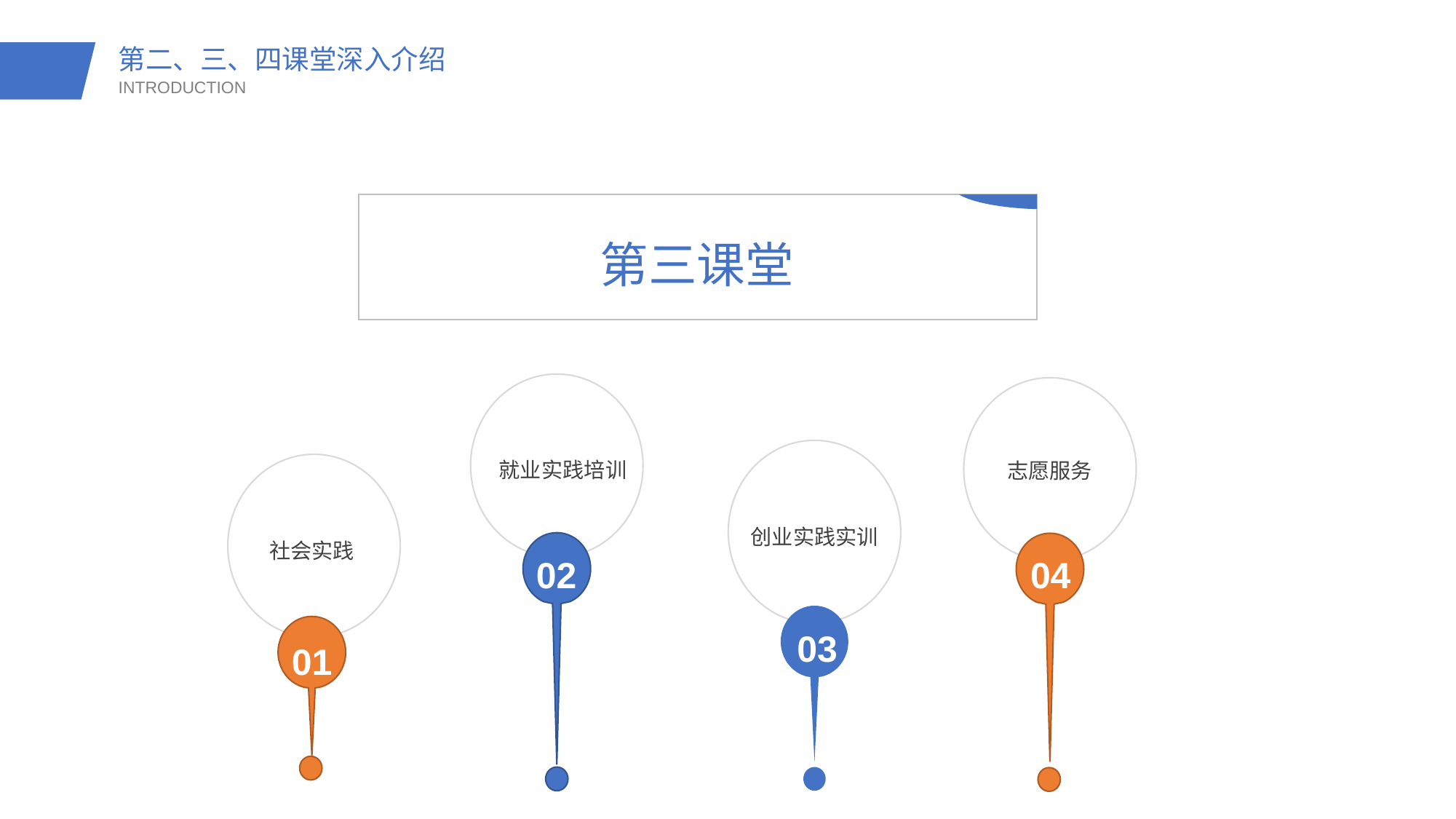

第二、三、四课堂深入介绍
INTRODUCTION

第三课堂

就业实践培训

02

志愿服务

04

创业实践实训

03

社会实践

01